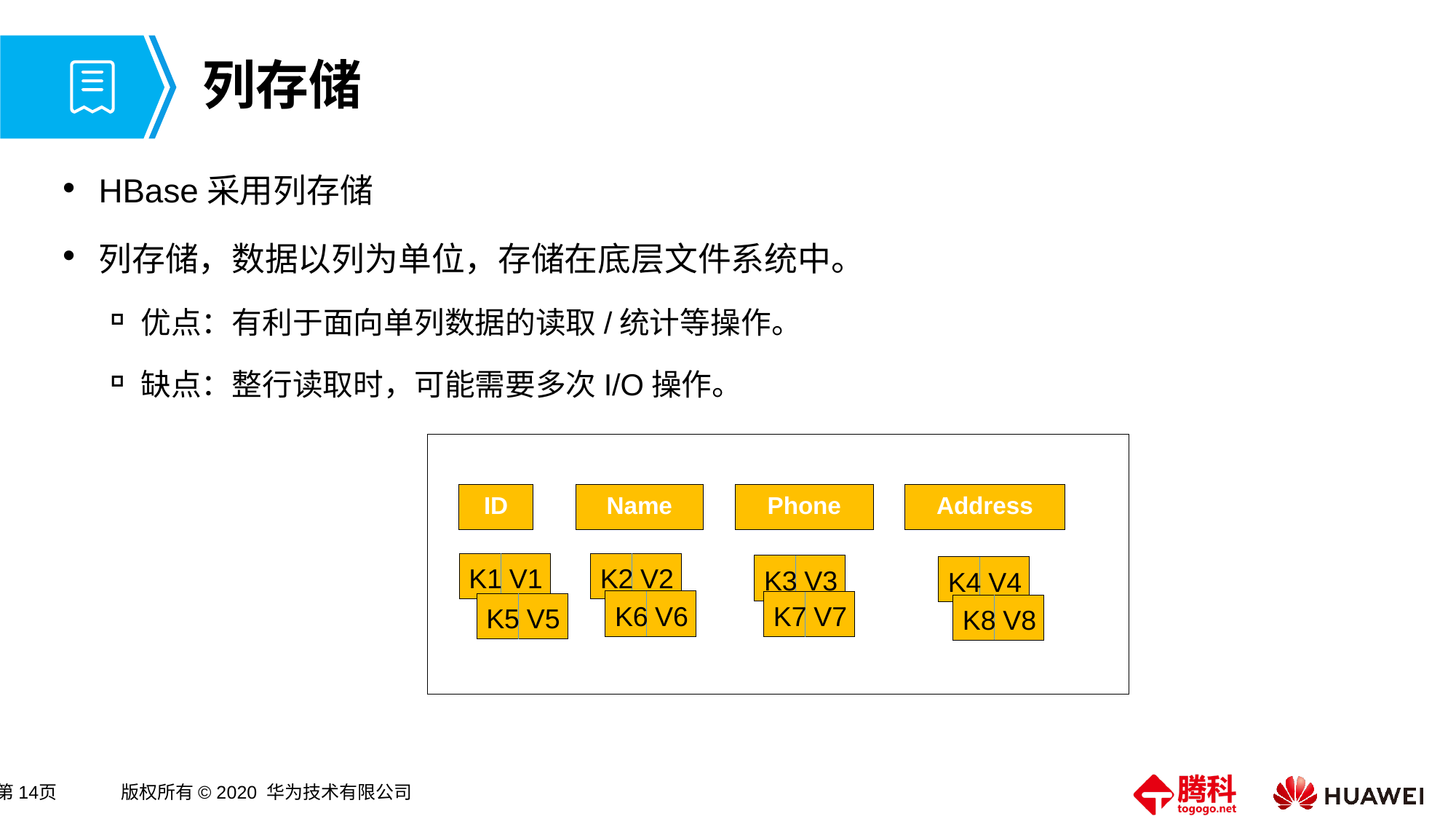

# 列存储
HBase采用列存储
列存储，数据以列为单位，存储在底层文件系统中。
优点：有利于面向单列数据的读取/统计等操作。
缺点：整行读取时，可能需要多次I/O操作。

ID
Name
Phone
Address

K1
V1

K2
V2

K3
V3

K4
V4

K6
V6

K7
V7

K5
V5

K8
V8